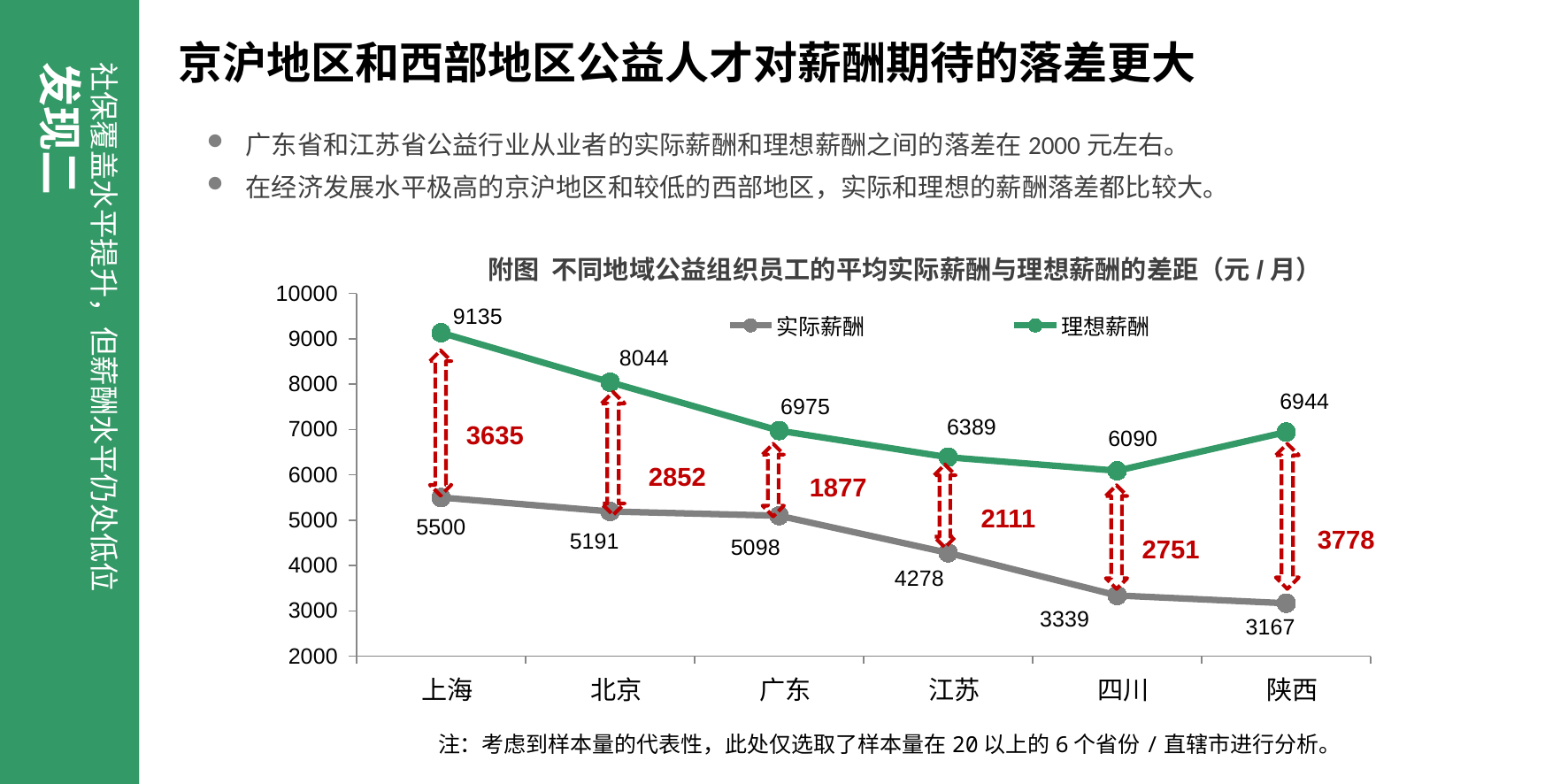

京沪地区和西部地区公益人才对薪酬期待的落差更大
社保覆盖水平提升，但薪酬水平仍处低位发现二
人才更多外向型流失，受到行业内外环境共同影响发现三
广东省和江苏省公益行业从业者的实际薪酬和理想薪酬之间的落差在2000元左右。
在经济发展水平极高的京沪地区和较低的西部地区，实际和理想的薪酬落差都比较大。

### Chart

| Category | 实际薪酬 | 理想薪酬 |
|---|---|---|
|  上海 | 5500.000000000001 | 9134.615384615381 |
|  北京 | 5191.358024691364 | 8043.750000000002 |
|  广东 | 5097.560975609762 | 6975.0 |
|  江苏 | 4277.7777777777765 | 6388.88888888889 |
|  四川 | 3339.285714285714 | 6090.0 |
|  陕西 | 3166.6666666666633 | 6944.4444444444425 |
附图  不同地域公益组织员工的平均实际薪酬与理想薪酬的差距（元/月）

3635

2852

1877

2111
3778
2751
注：考虑到样本量的代表性，此处仅选取了样本量在20以上的6个省份/直辖市进行分析。